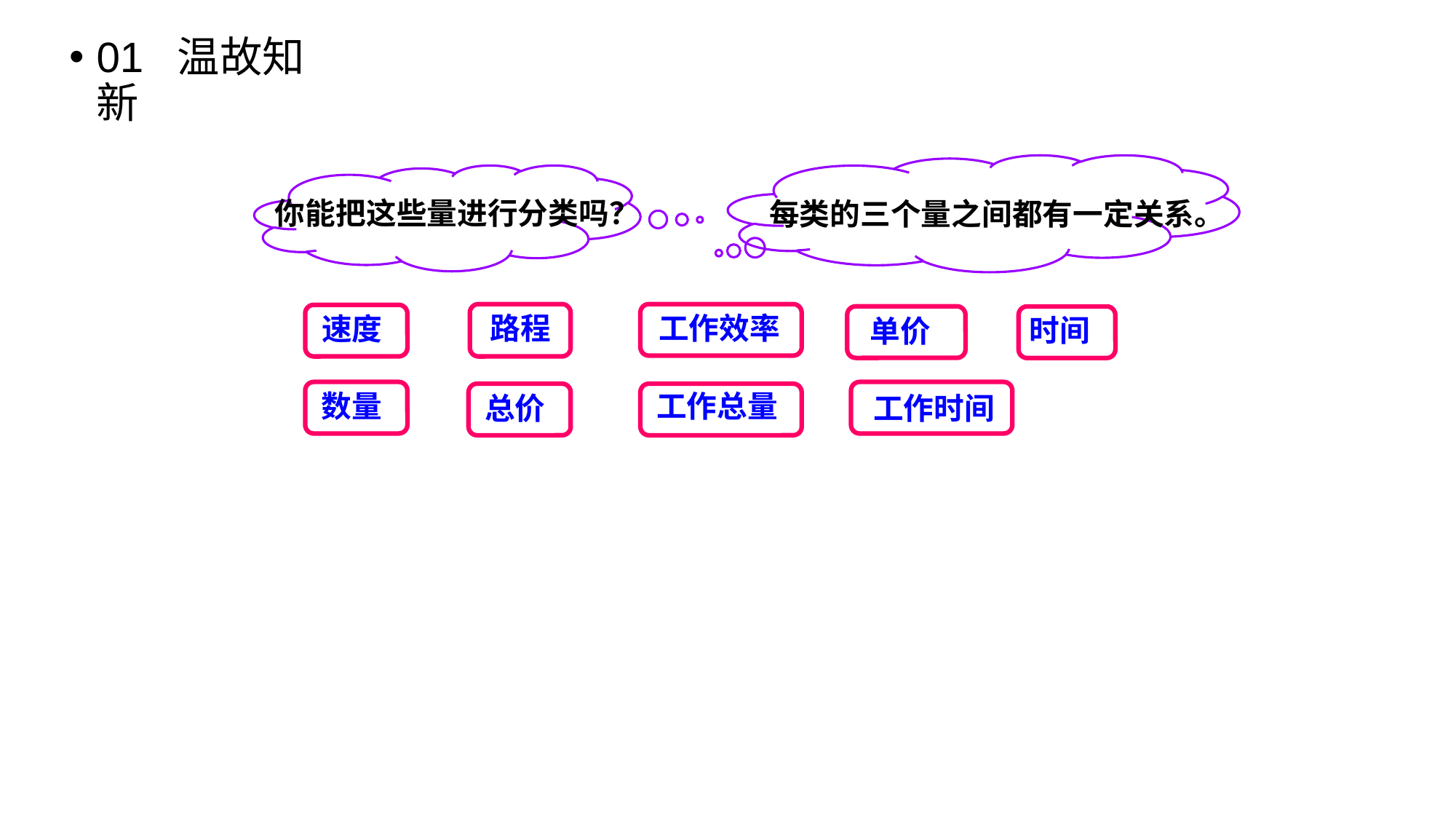

01  温故知新

每类的三个量之间都有一定关系。

你能把这些量进行分类吗？

路程

工作效率
速度

  单价
时间

数量

工作时间
工作总量

总价